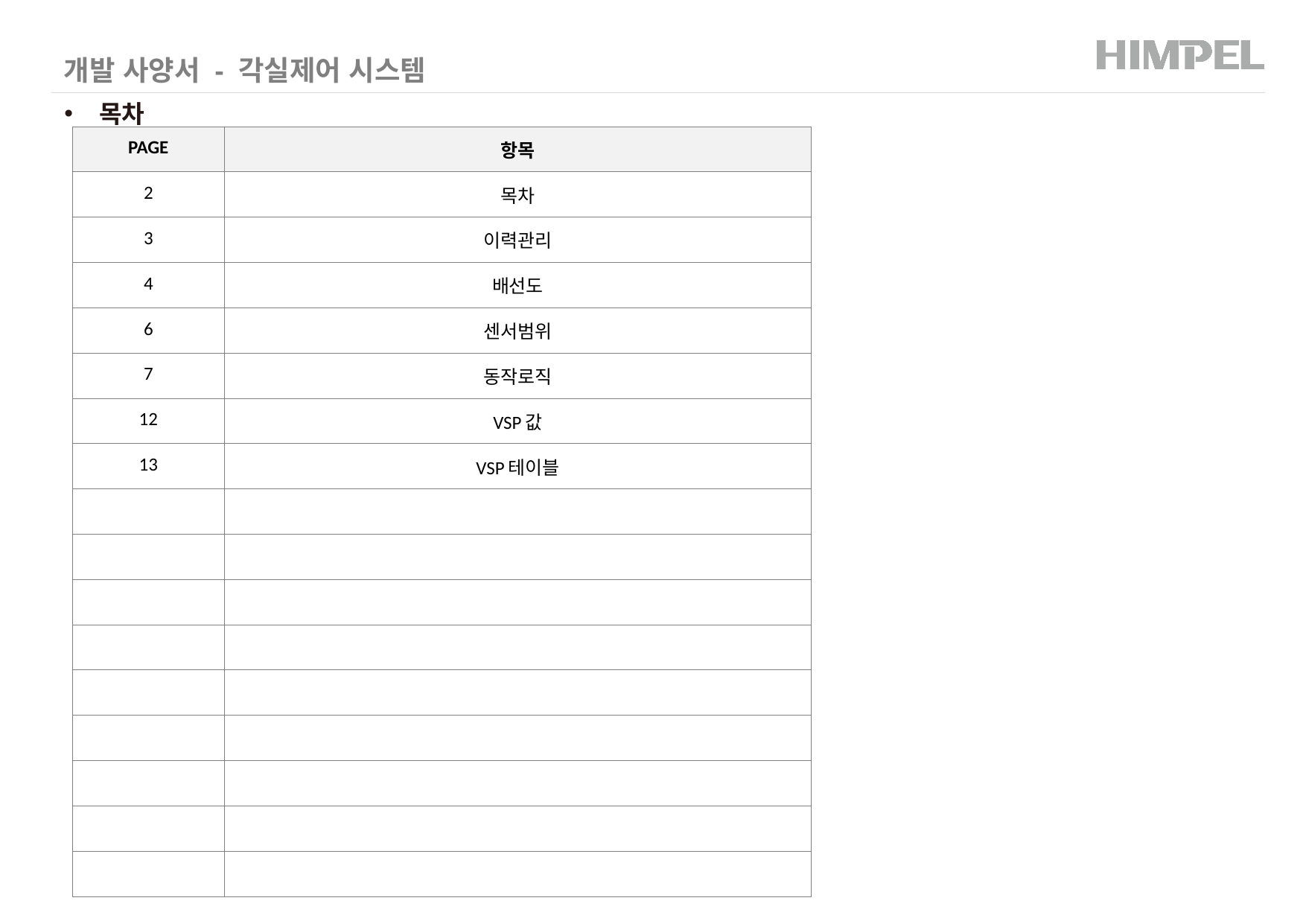

개발 사양서 - 각실제어 시스템
목차
| PAGE | 항목 |
| --- | --- |
| 2 | 목차 |
| 3 | 이력관리 |
| 4 | 배선도 |
| 6 | 센서범위 |
| 7 | 동작로직 |
| 12 | VSP값 |
| 13 | VSP테이블 |
|  |  |
|  |  |
|  |  |
|  |  |
|  |  |
|  |  |
|  |  |
|  |  |
|  |  |